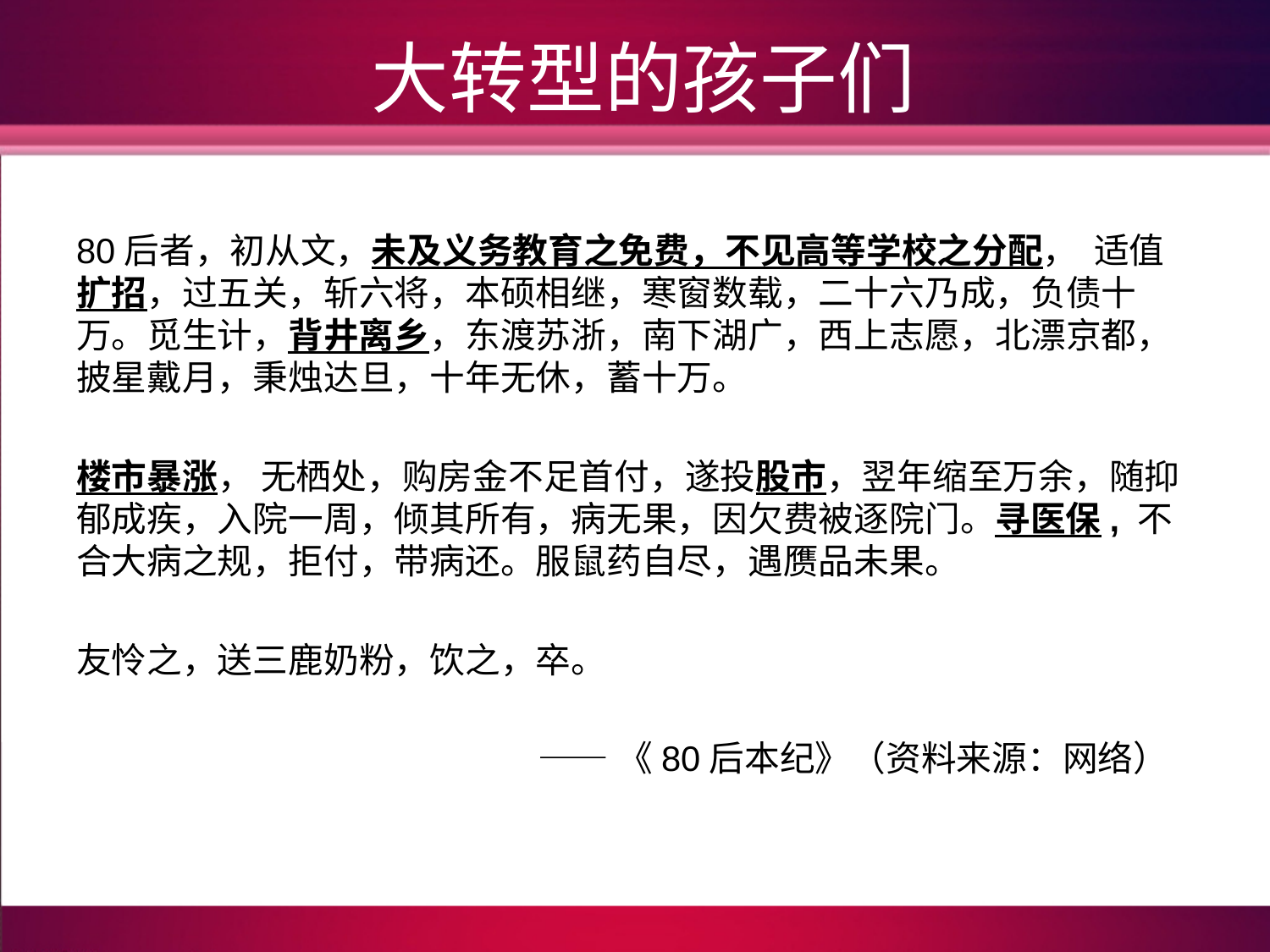

# 大转型的孩子们
80后者，初从文，未及义务教育之免费，不见高等学校之分配，  适值扩招，过五关，斩六将，本硕相继，寒窗数载，二十六乃成，负债十万。觅生计，背井离乡，东渡苏浙，南下湖广，西上志愿，北漂京都，披星戴月，秉烛达旦，十年无休，蓄十万。

楼市暴涨， 无栖处，购房金不足首付，遂投股市，翌年缩至万余，随抑郁成疾，入院一周，倾其所有，病无果，因欠费被逐院门。寻医保, 不合大病之规，拒付，带病还。服鼠药自尽，遇赝品未果。

友怜之，送三鹿奶粉，饮之，卒。

                                                           ——《80后本纪》（资料来源：网络）